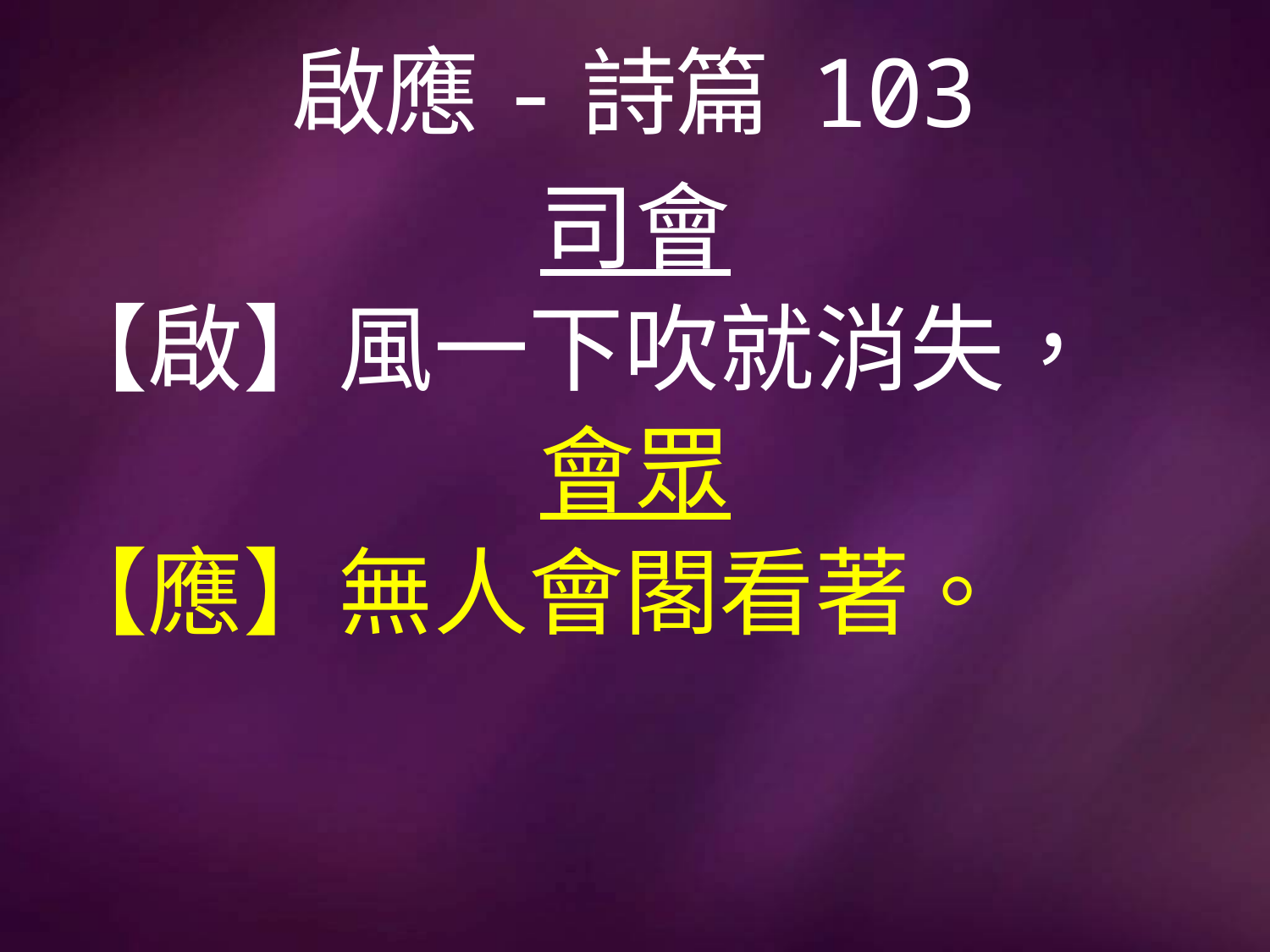

# 啟應-詩篇 103
司會
【啟】風一下吹就消失，
會眾
【應】無人會閣看著。